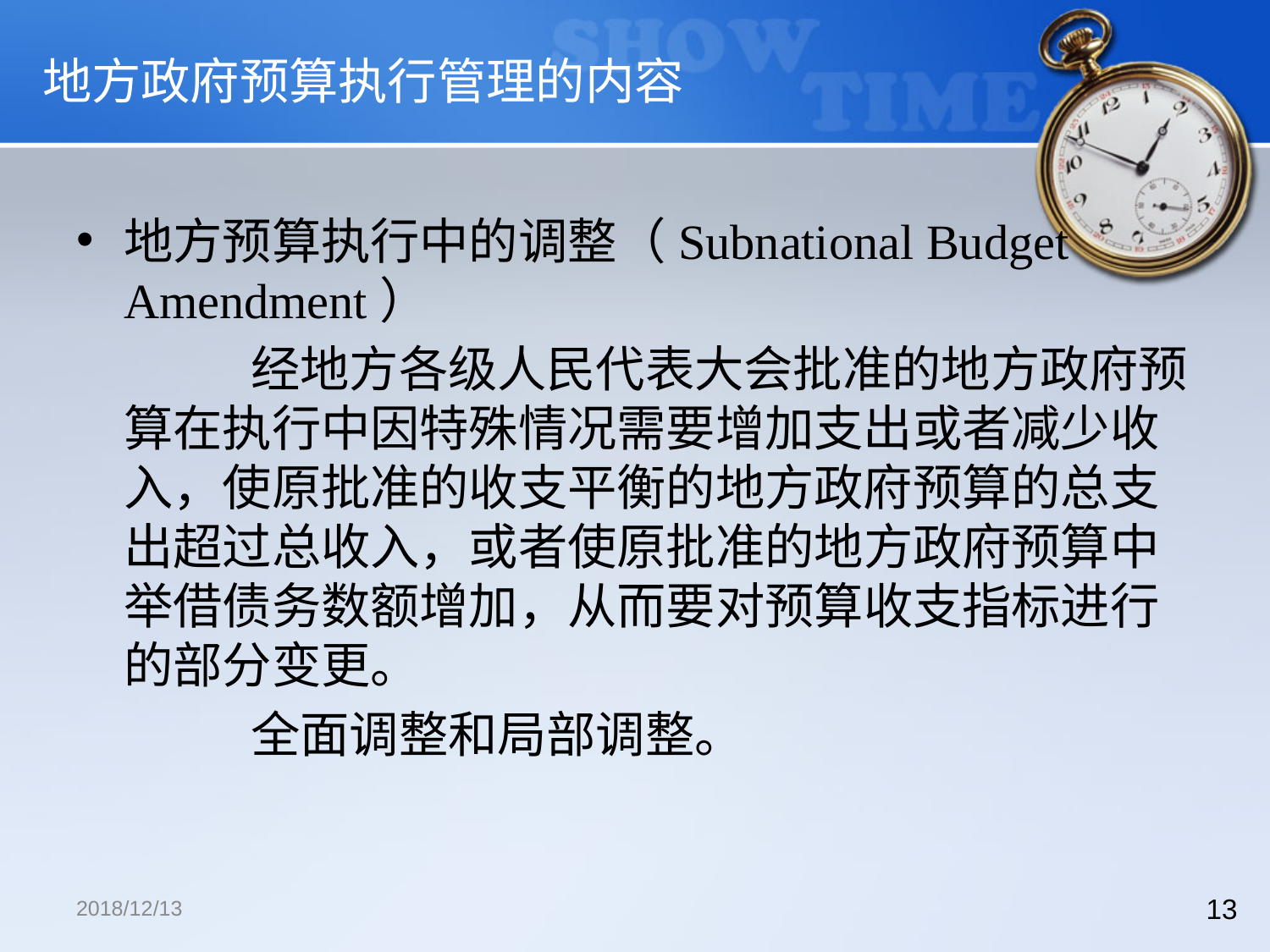

# 地方政府预算执行管理的内容
地方预算执行中的调整（Subnational Budget Amendment）
		经地方各级人民代表大会批准的地方政府预算在执行中因特殊情况需要增加支出或者减少收入，使原批准的收支平衡的地方政府预算的总支出超过总收入，或者使原批准的地方政府预算中举借债务数额增加，从而要对预算收支指标进行的部分变更。
		全面调整和局部调整。
2018/12/13
13